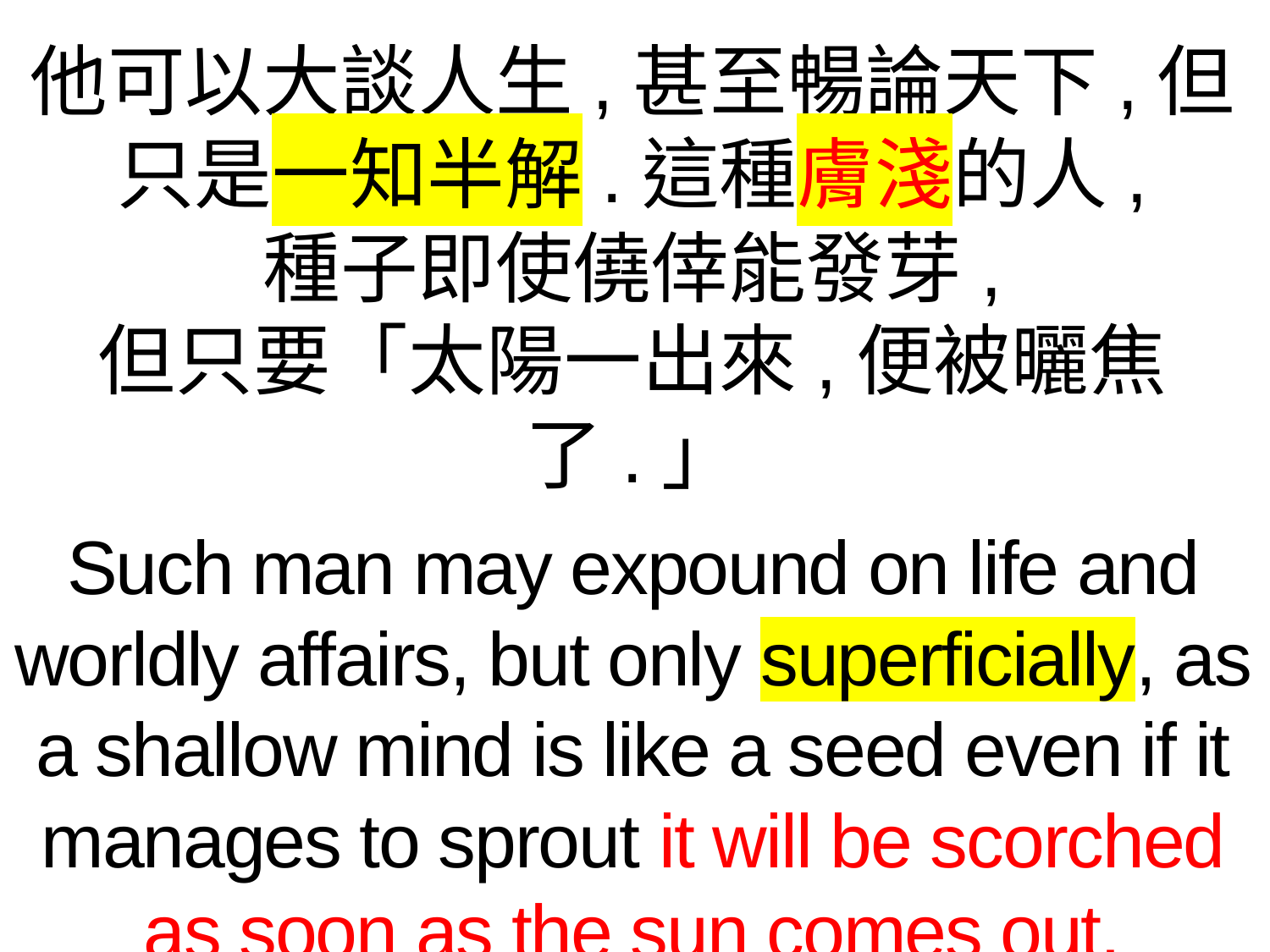

他可以大談人生,甚至暢論天下,但只是一知半解.這種膚淺的人,
種子即使僥倖能發芽,
但只要「太陽一出來,便被曬焦了.」
Such man may expound on life and worldly affairs, but only superficially, as a shallow mind is like a seed even if it manages to sprout it will be scorched as soon as the sun comes out.